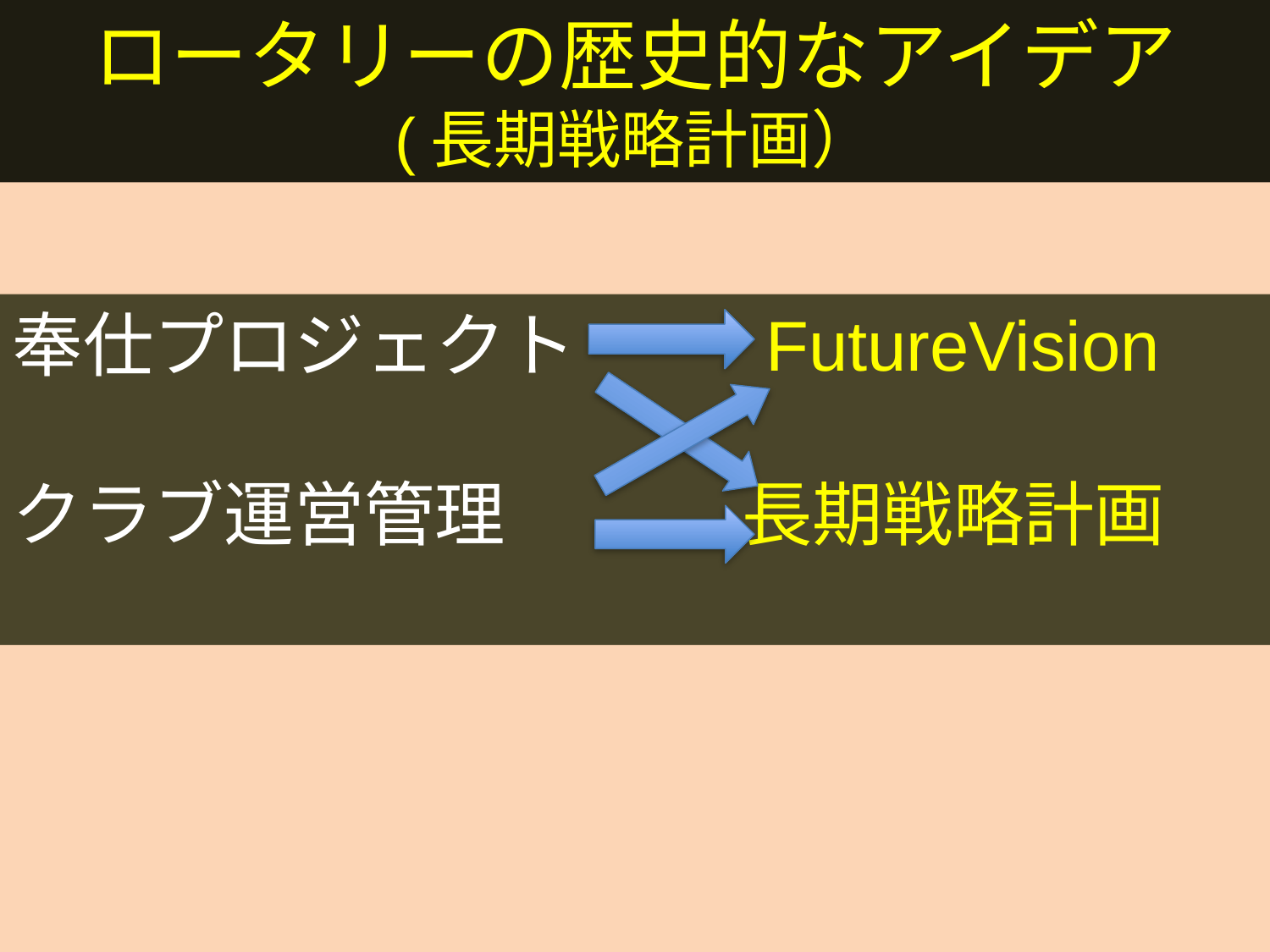

# ロータリーの歴史的なアイデア (長期戦略計画）
奉仕プロジェクト　　  FutureVision

クラブ運営管理　　      長期戦略計画